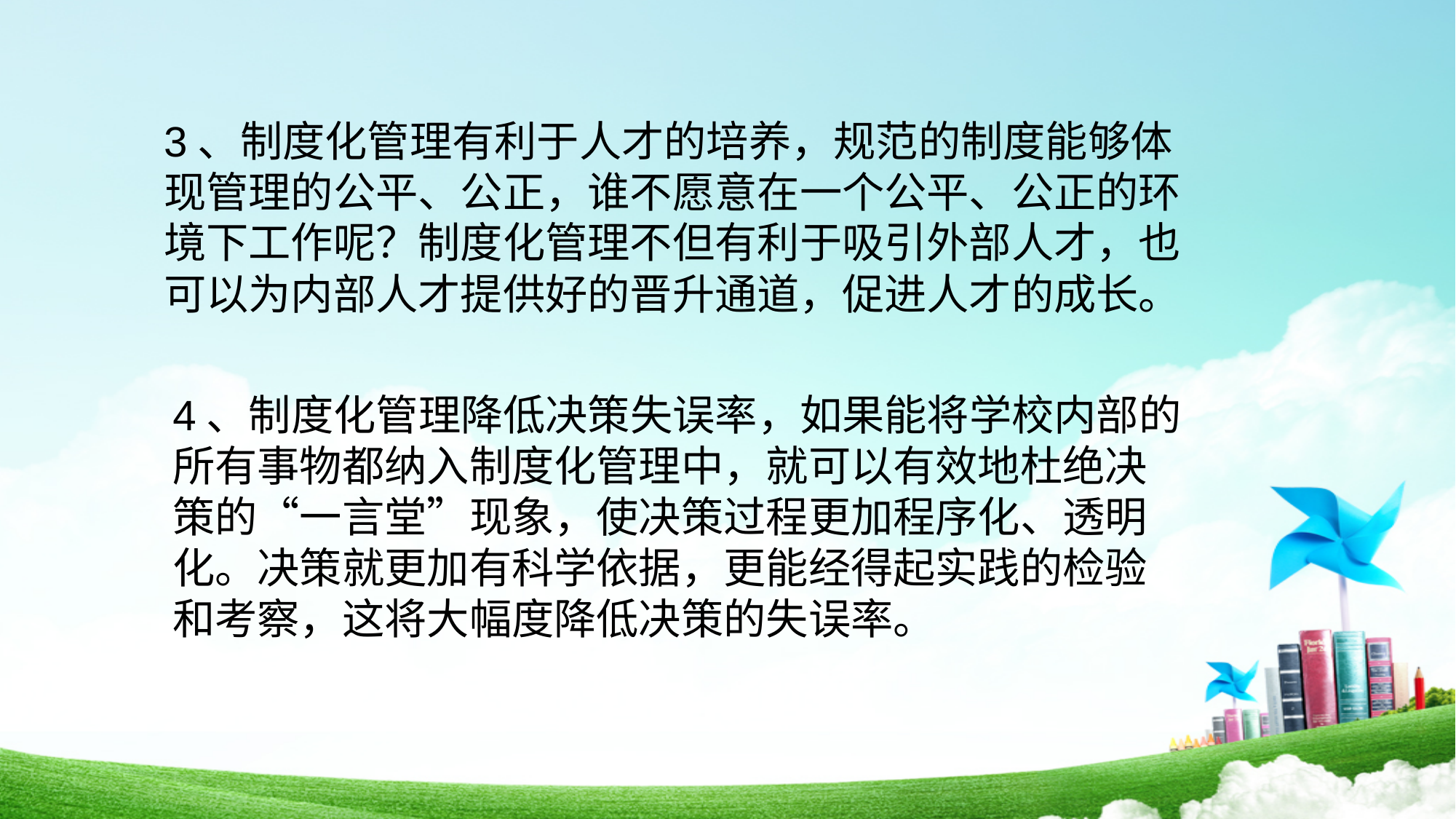

3、制度化管理有利于人才的培养，规范的制度能够体现管理的公平、公正，谁不愿意在一个公平、公正的环境下工作呢？制度化管理不但有利于吸引外部人才，也可以为内部人才提供好的晋升通道，促进人才的成长。
4、制度化管理降低决策失误率，如果能将学校内部的所有事物都纳入制度化管理中，就可以有效地杜绝决策的“一言堂”现象，使决策过程更加程序化、透明化。决策就更加有科学依据，更能经得起实践的检验和考察，这将大幅度降低决策的失误率。